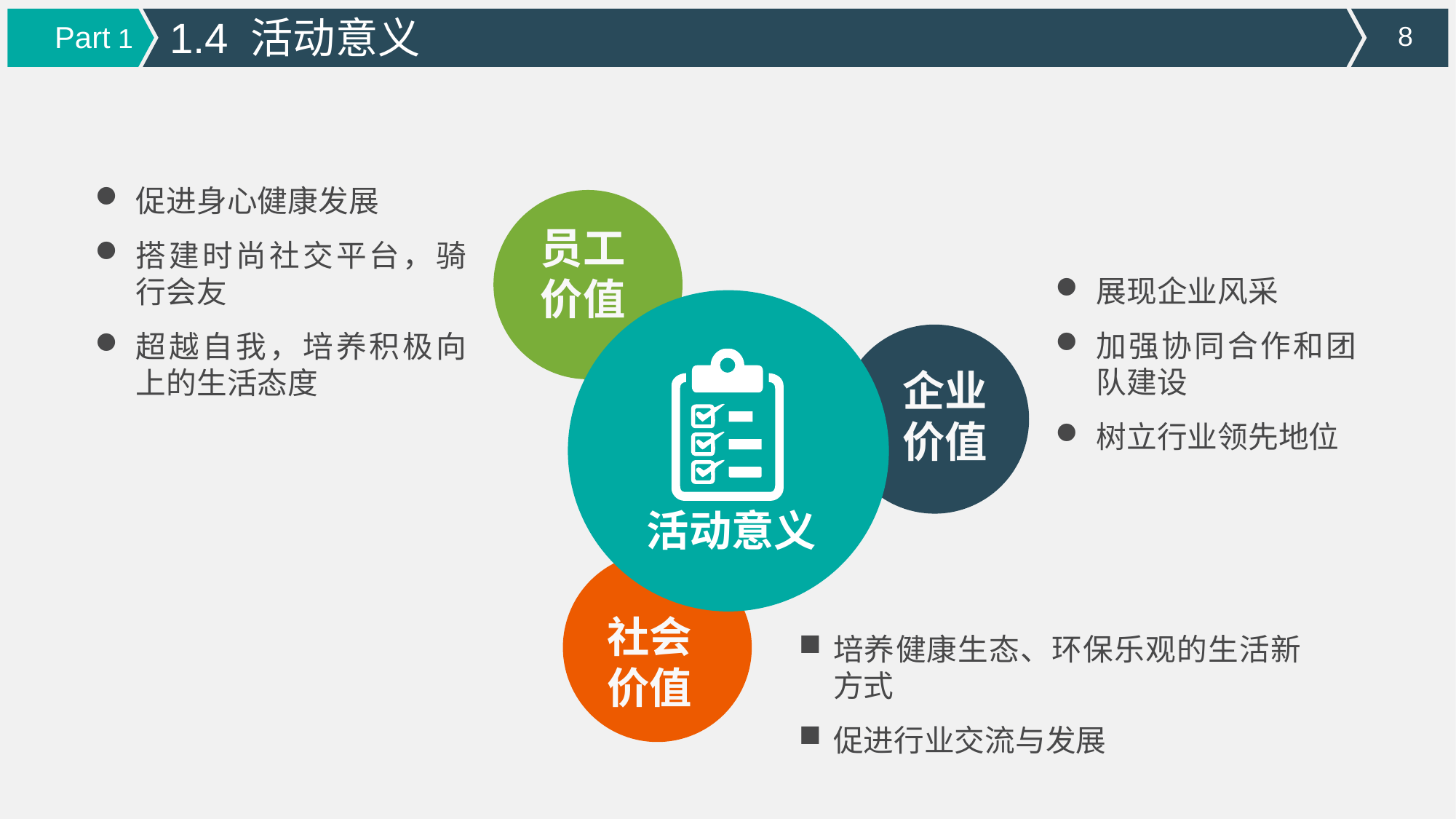

1.4 活动意义
Part 1
促进身心健康发展
搭建时尚社交平台，骑行会友
超越自我，培养积极向上的生活态度

员工价值
展现企业风采
加强协同合作和团队建设
树立行业领先地位

企业价值
活动意义

社会价值
培养健康生态、环保乐观的生活新方式
促进行业交流与发展